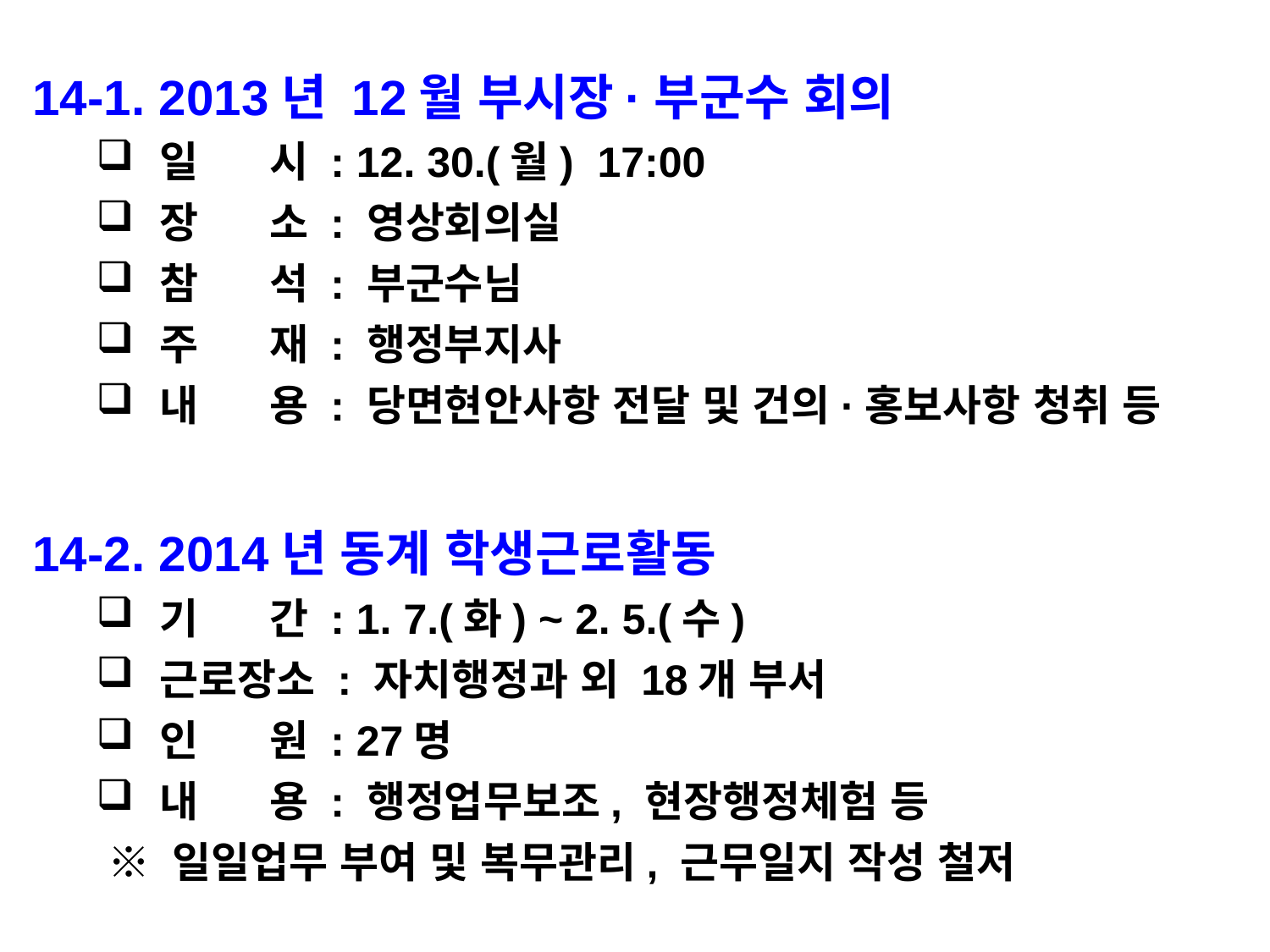

14-1. 2013년 12월 부시장·부군수 회의
일      시 : 12. 30.(월)  17:00
장      소 : 영상회의실
참      석 : 부군수님
주      재 : 행정부지사
내      용 : 당면현안사항 전달 및 건의·홍보사항 청취 등
14-2. 2014년 동계 학생근로활동
기      간 : 1. 7.(화) ~ 2. 5.(수)
근로장소 : 자치행정과 외 18개 부서
인      원 : 27명
내      용 : 행정업무보조, 현장행정체험 등
 ※ 일일업무 부여 및 복무관리, 근무일지 작성 철저